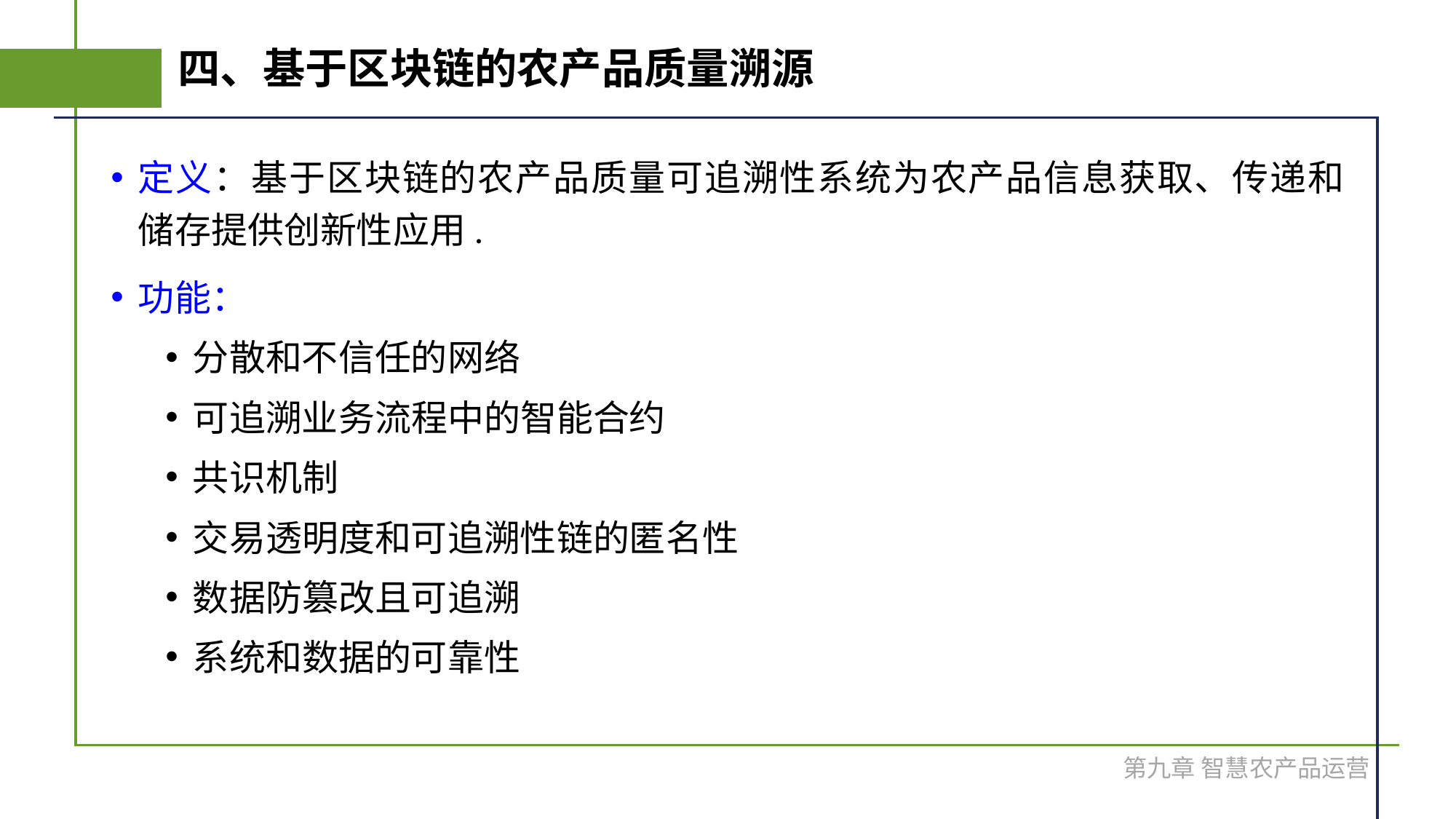

# 四、基于区块链的农产品质量溯源
定义：基于区块链的农产品质量可追溯性系统为农产品信息获取、传递和 储存提供创新性应用.
功能：
分散和不信任的网络
可追溯业务流程中的智能合约
共识机制
交易透明度和可追溯性链的匿名性
数据防篡改且可追溯
系统和数据的可靠性
第九章 智慧农产品运营